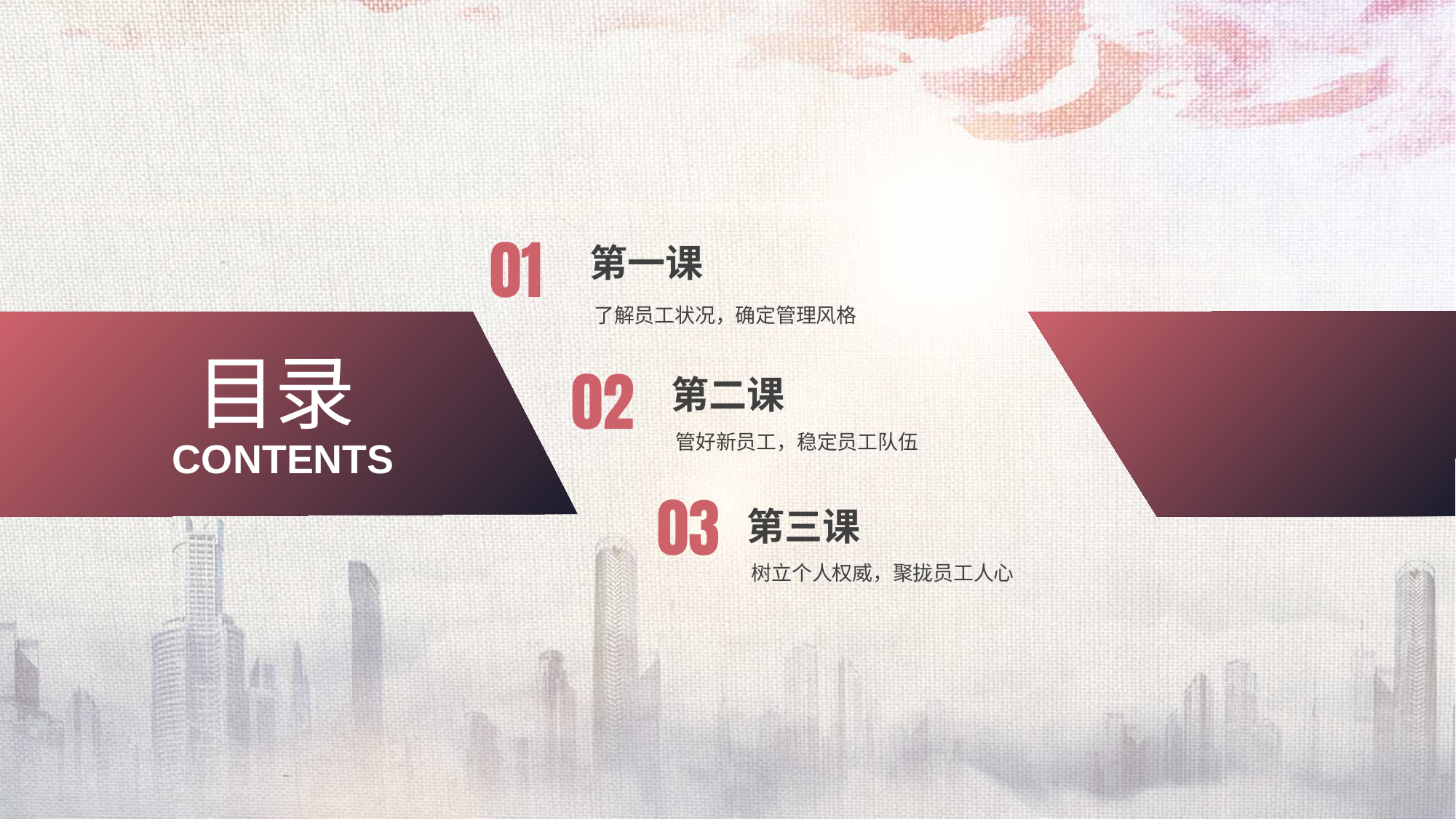

01
第一课
了解员工状况，确定管理风格

目录
02
第二课
管好新员工，稳定员工队伍
CONTENTS
03
第三课
树立个人权威，聚拢员工人心